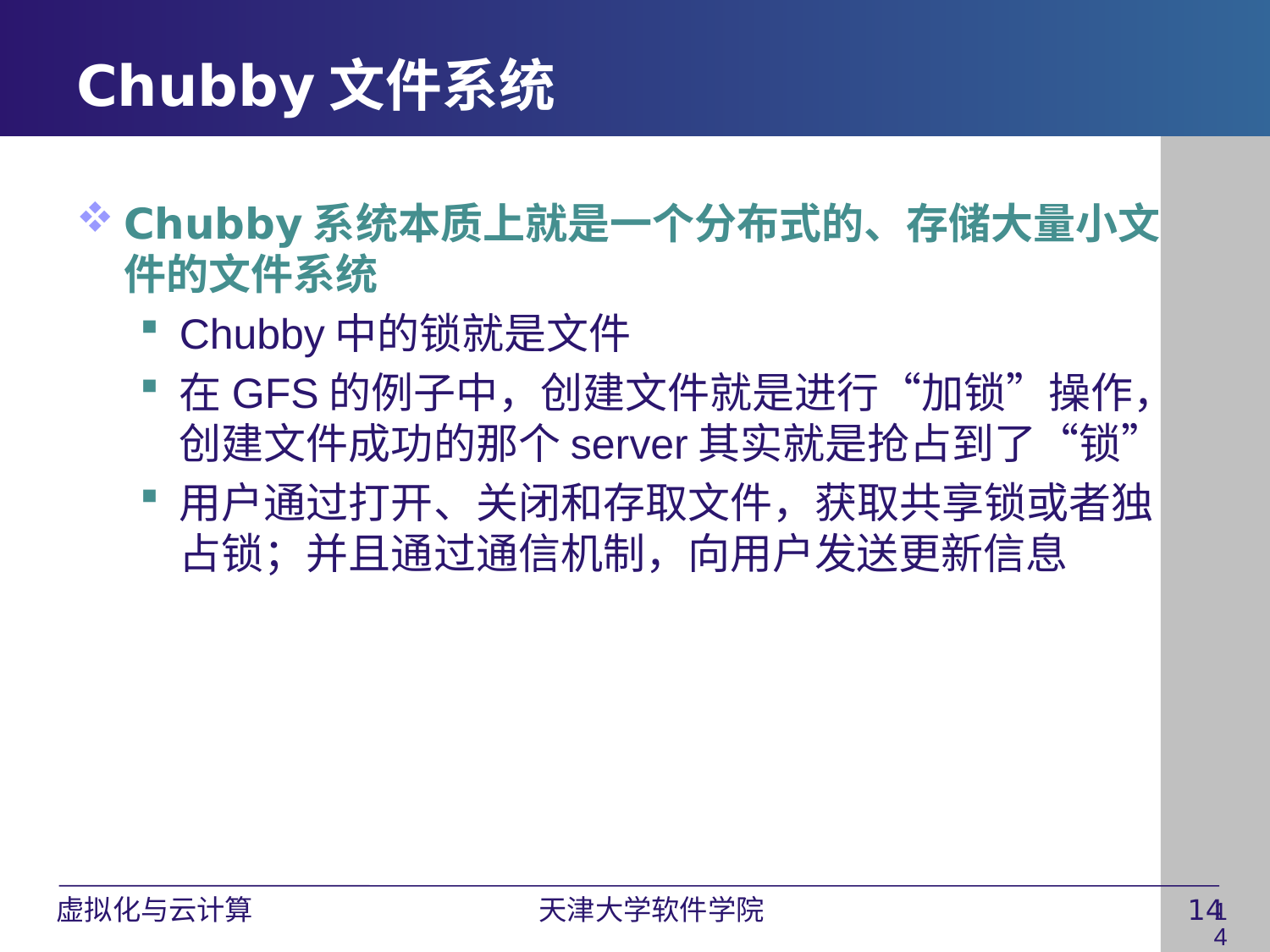

# Chubby文件系统
Chubby系统本质上就是一个分布式的、存储大量小文件的文件系统
Chubby中的锁就是文件
在GFS的例子中，创建文件就是进行“加锁”操作，创建文件成功的那个server其实就是抢占到了“锁”
用户通过打开、关闭和存取文件，获取共享锁或者独占锁；并且通过通信机制，向用户发送更新信息

14